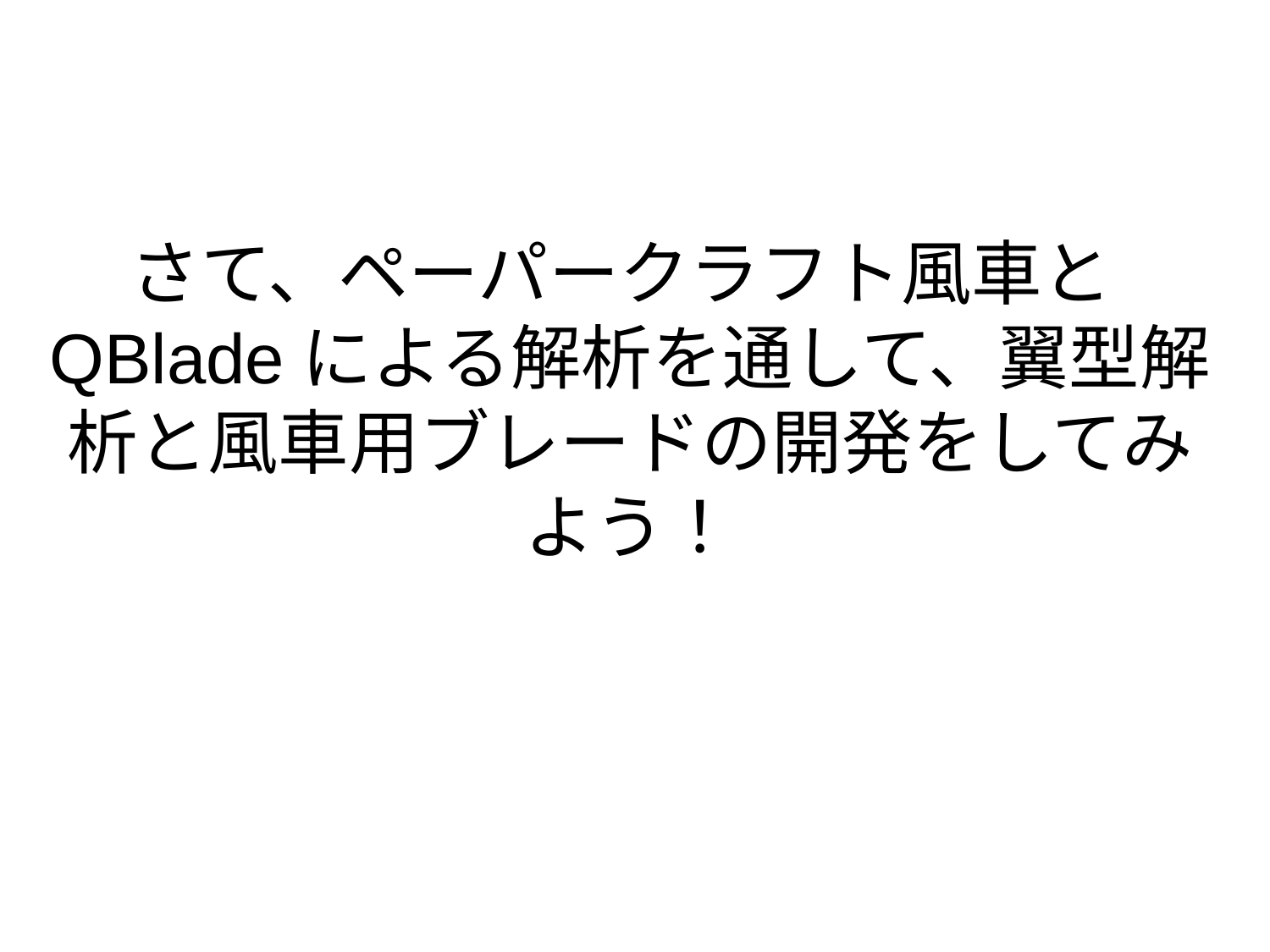

# さて、ペーパークラフト風車とQBladeによる解析を通して、翼型解析と風車用ブレードの開発をしてみよう！